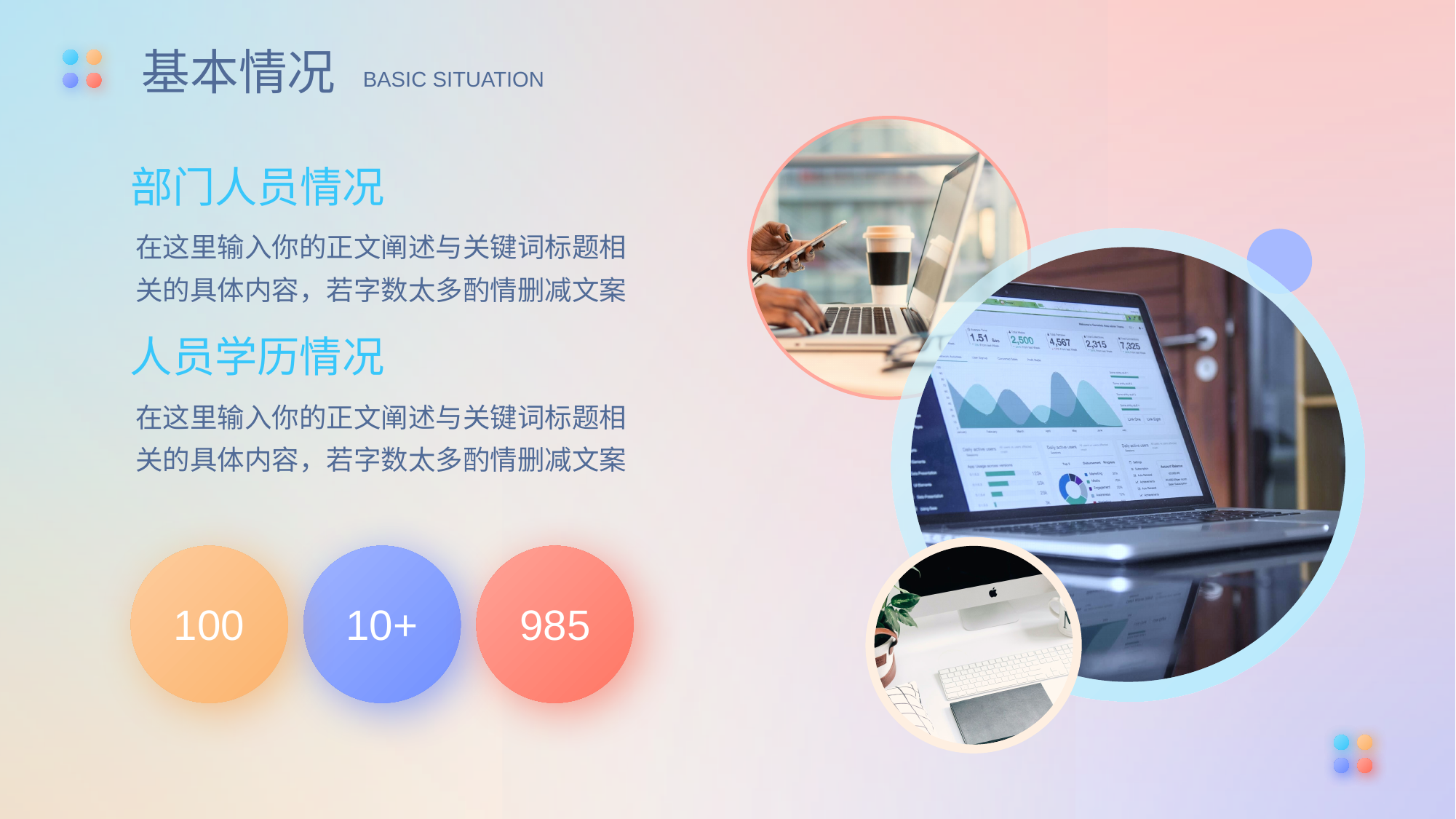

基本情况
BASIC SITUATION

部门人员情况
在这里输入你的正文阐述与关键词标题相关的具体内容，若字数太多酌情删减文案

人员学历情况
在这里输入你的正文阐述与关键词标题相关的具体内容，若字数太多酌情删减文案

100
10+
985